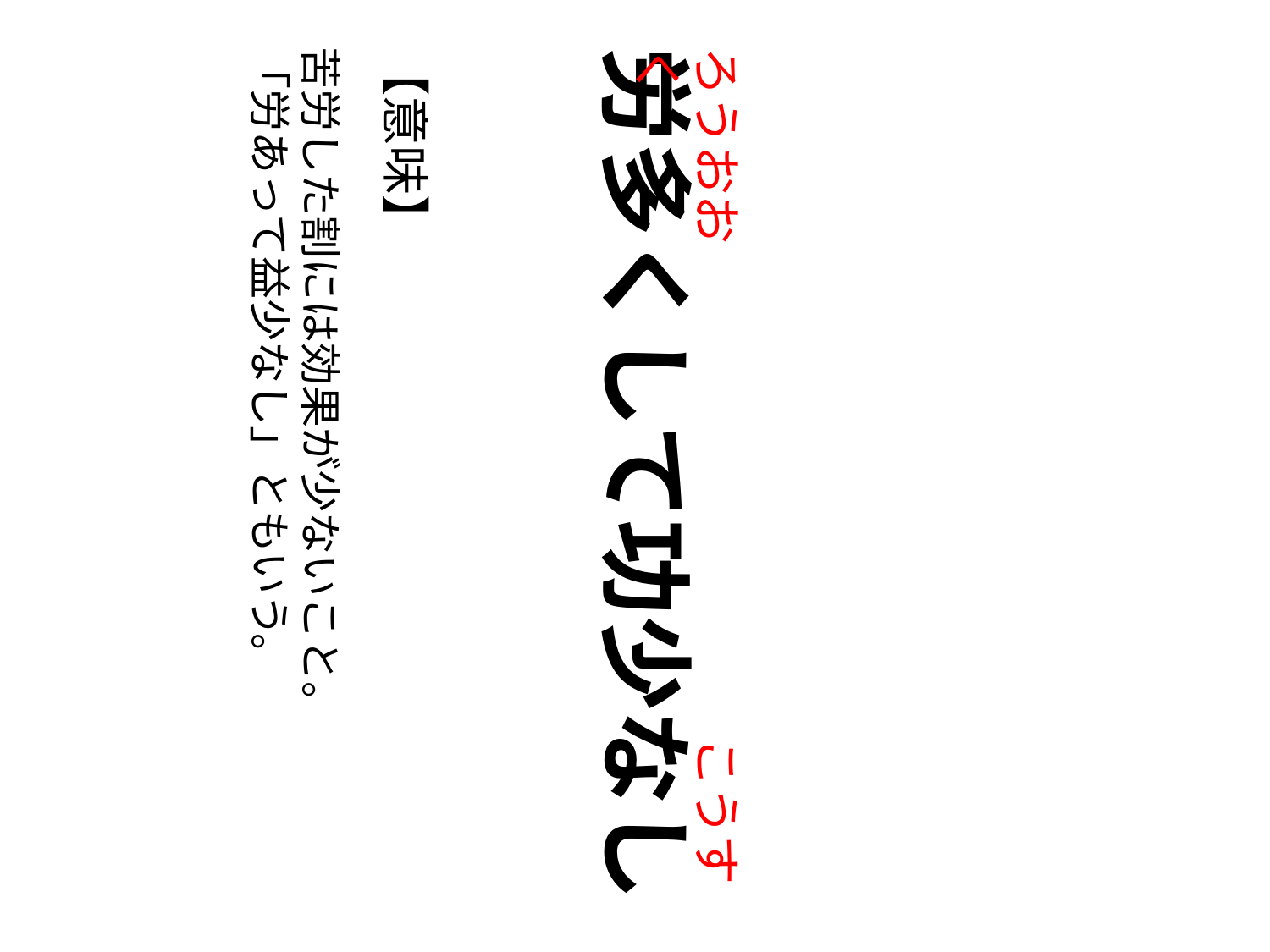

【意味】

苦労した割には効果が少ないこと。
「労あって益少なし」ともいう。
ろうおお　　　　　　　　　　こうすく
労多くして功少なし